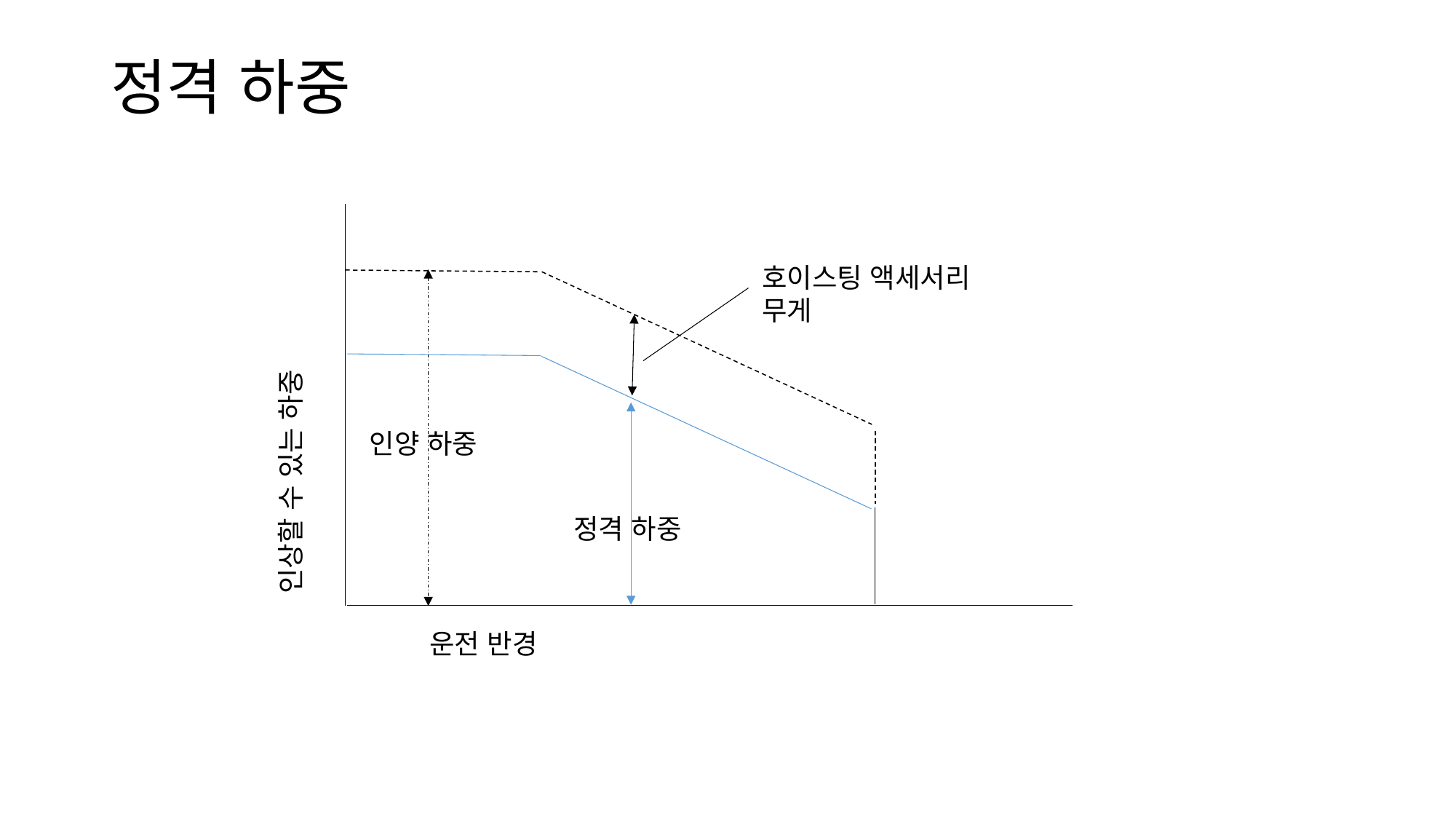

정격 하중
인상할 수 있는 하중

호이스팅 액세서리 무게
인양 하중
정격 하중
운전 반경